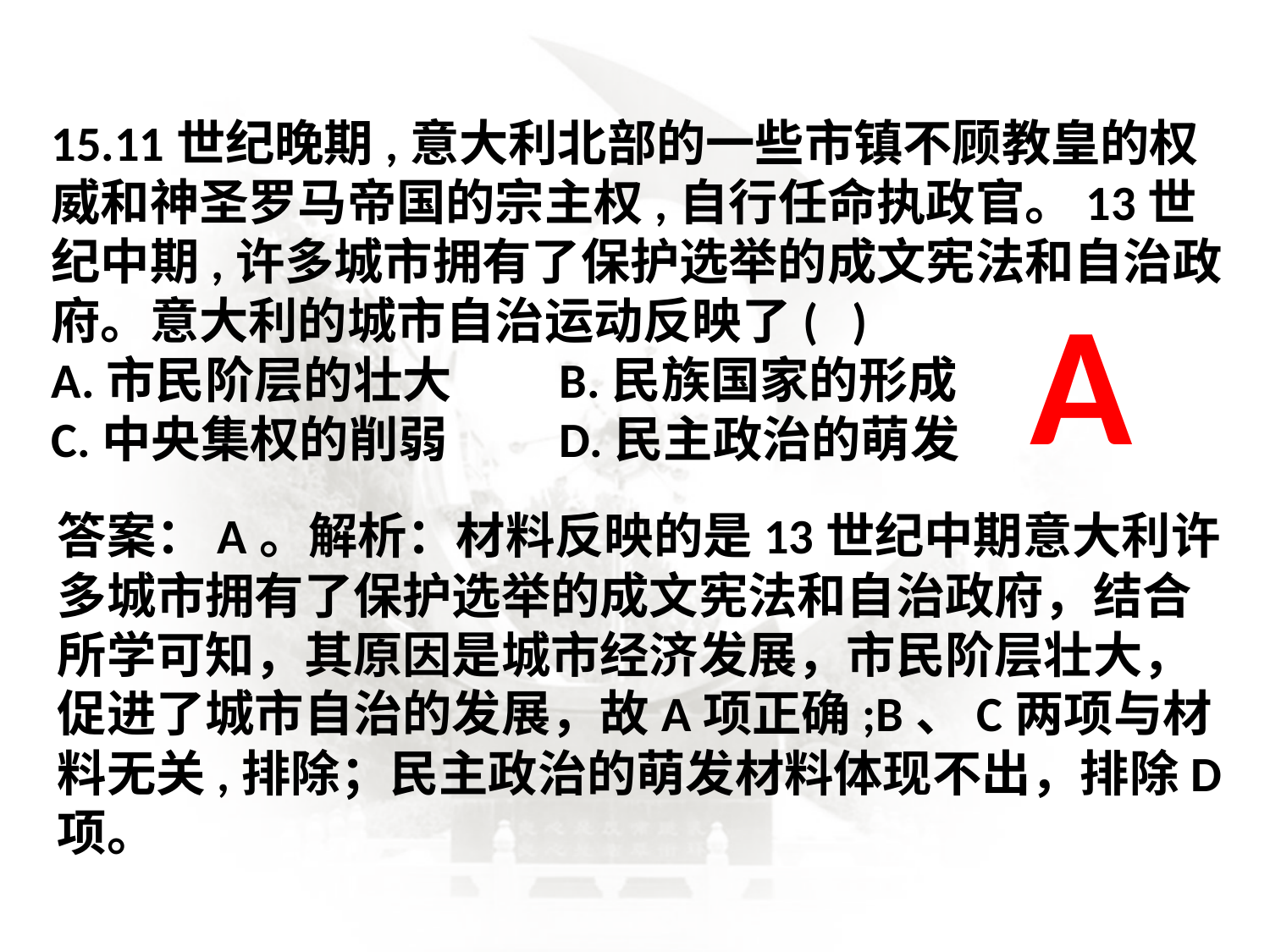

15.11世纪晚期,意大利北部的一些市镇不顾教皇的权威和神圣罗马帝国的宗主权,自行任命执政官。13世纪中期,许多城市拥有了保护选举的成文宪法和自治政府。意大利的城市自治运动反映了(   )A.市民阶层的壮大	B.民族国家的形成
C.中央集权的削弱	D.民主政治的萌发
A
答案：A。解析：材料反映的是13世纪中期意大利许多城市拥有了保护选举的成文宪法和自治政府，结合所学可知，其原因是城市经济发展，市民阶层壮大，促进了城市自治的发展，故A项正确;B、C两项与材料无关,排除；民主政治的萌发材料体现不出，排除D项。